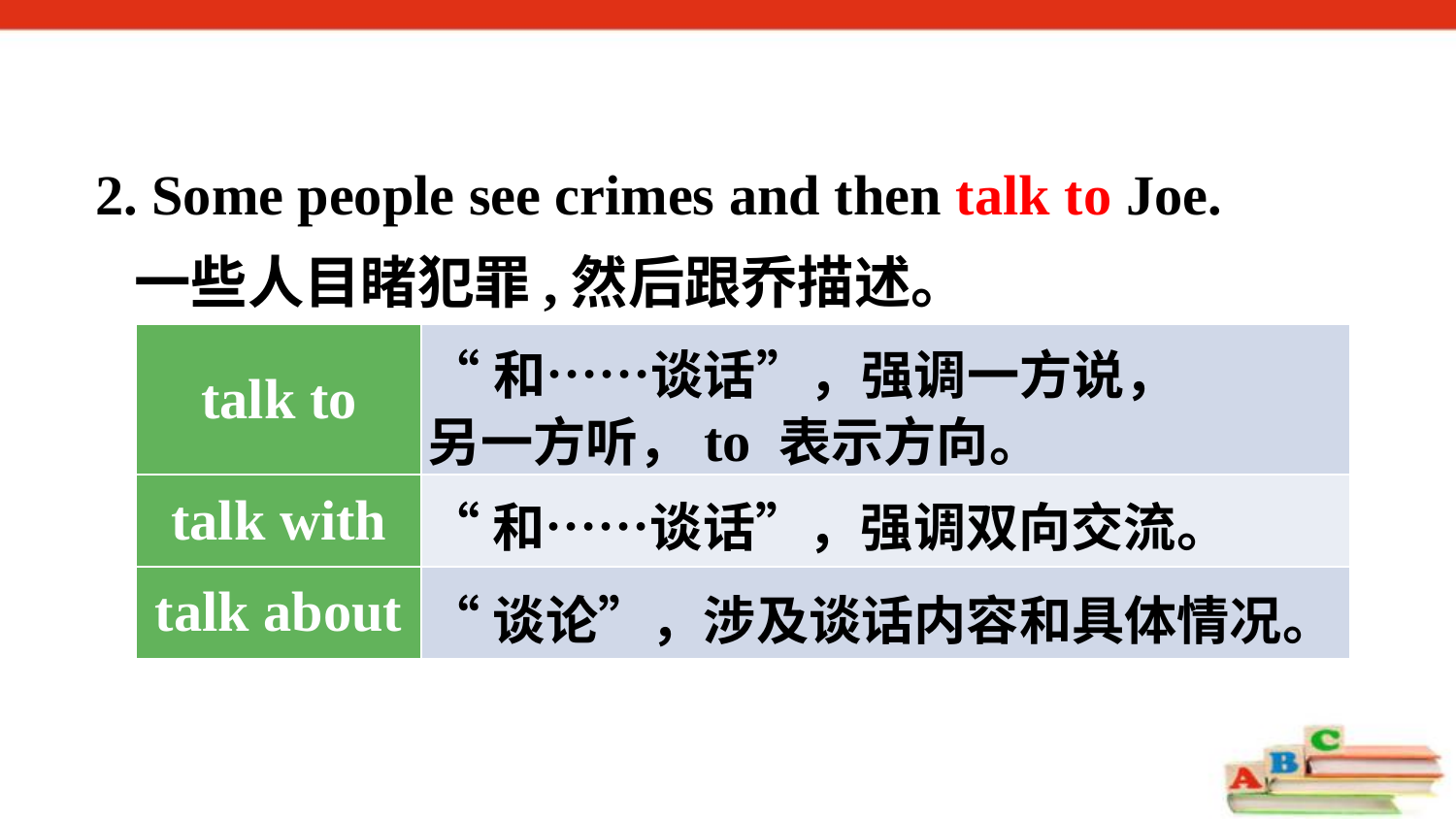

2. Some people see crimes and then talk to Joe.
  一些人目睹犯罪,然后跟乔描述。
| talk to |  |
| --- | --- |
| talk with |  |
| talk about |  |
“和……谈话”，强调一方说，另一方听，to 表示方向。
“和……谈话”，强调双向交流。
“谈论”，涉及谈话内容和具体情况。